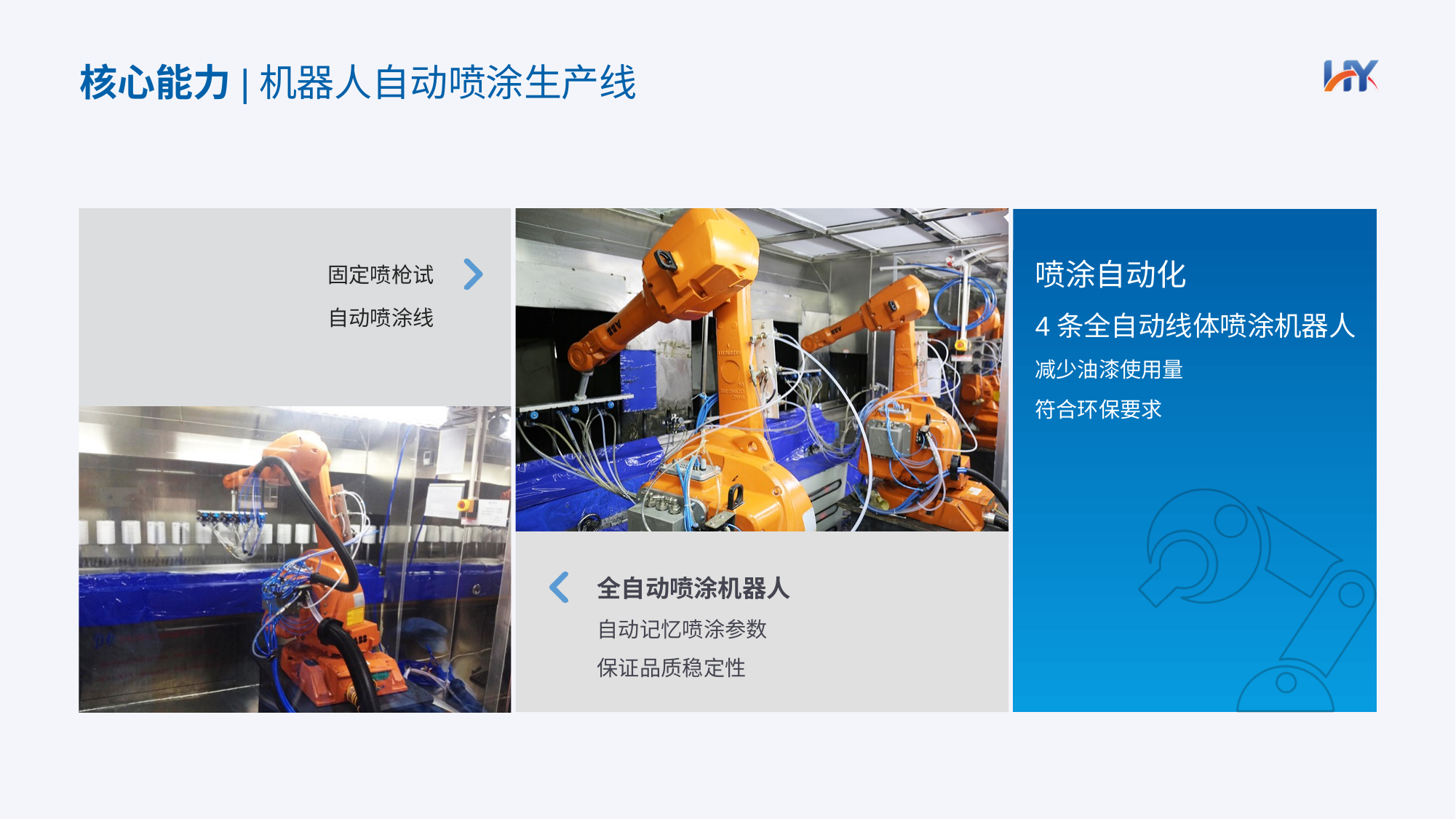

核心能力|机器人自动喷涂生产线

喷涂自动化
4条全自动线体喷涂机器人
减少油漆使用量
符合环保要求

固定喷枪试
自动喷涂线

全自动喷涂机器人
自动记忆喷涂参数
保证品质稳定性